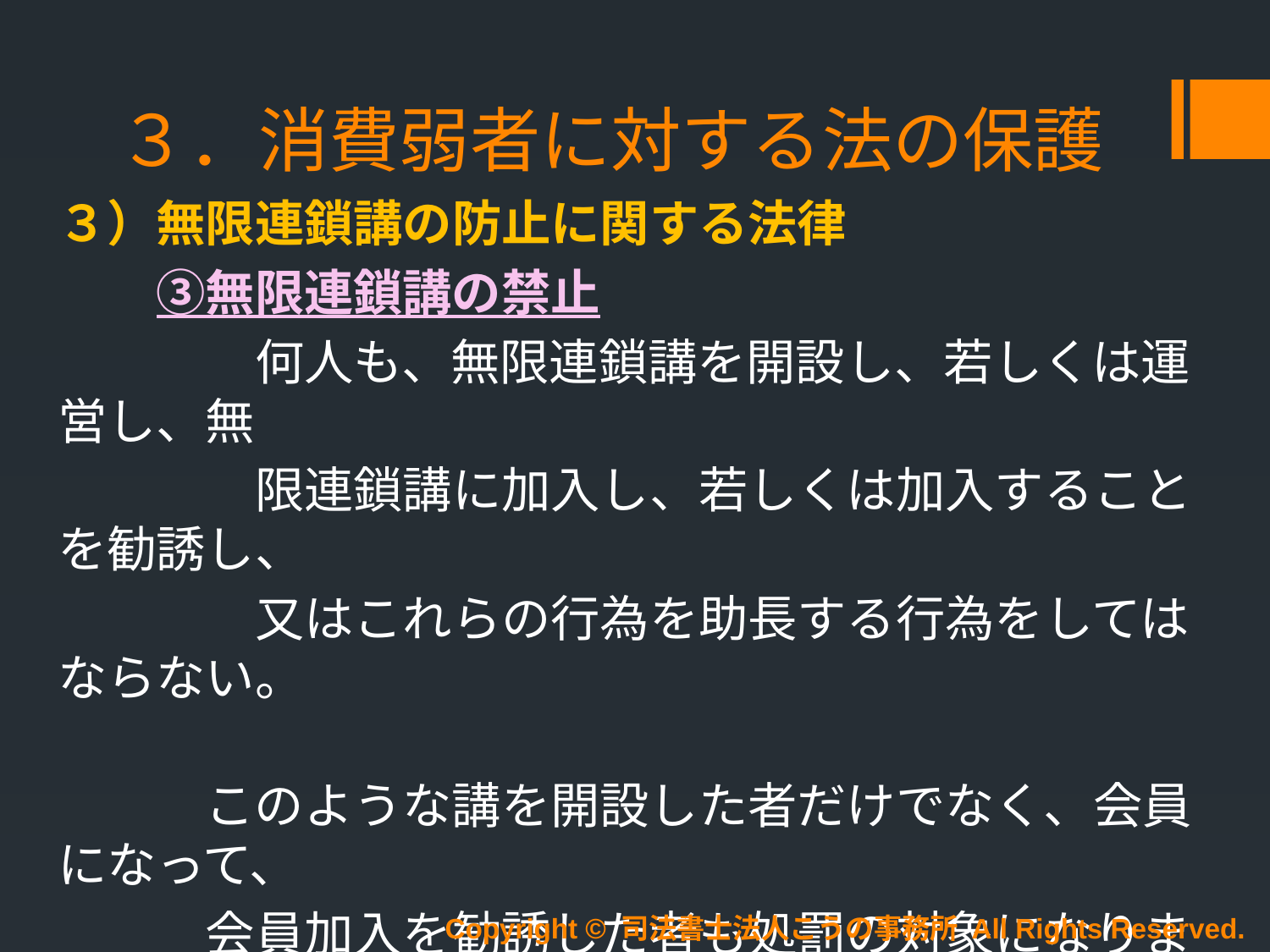

# ３．消費弱者に対する法の保護
３）無限連鎖講の防止に関する法律
　　③無限連鎖講の禁止
　　　　何人も、無限連鎖講を開設し、若しくは運営し、無
　　　　限連鎖講に加入し、若しくは加入することを勧誘し、
　　　　又はこれらの行為を助長する行為をしてはならない。

　　　このような講を開設した者だけでなく、会員になって、
　　　会員加入を勧誘した者も処罰の対象になります！
　　　　　もし、無限連鎖講による勧誘があった場合は、
　　　法律で禁止されているからと勇気をもって断りましょう。

Copyright © 司法書士法人こうの事務所 All Rights Reserved.